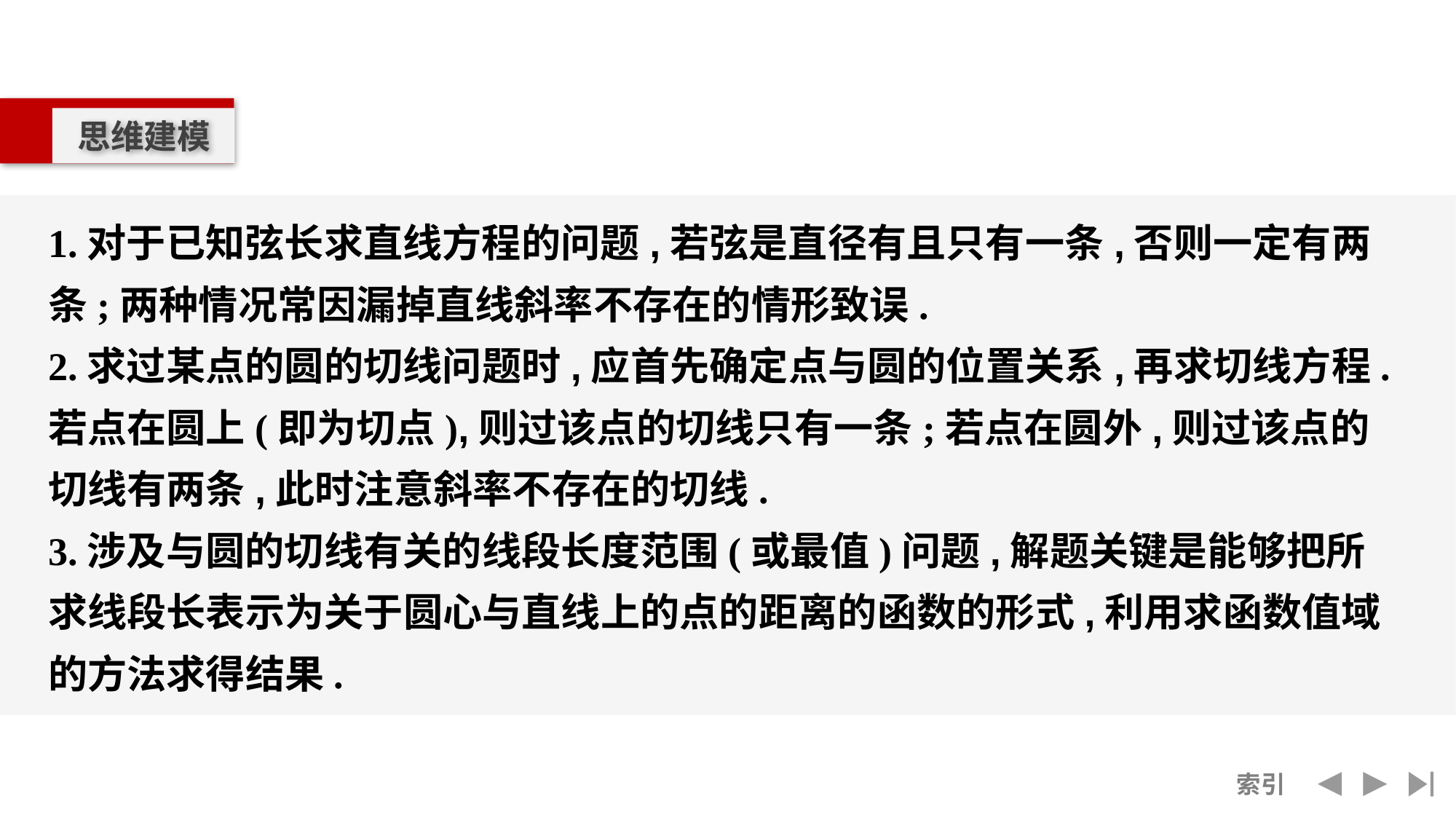

思维建模

1.对于已知弦长求直线方程的问题,若弦是直径有且只有一条,否则一定有两条;两种情况常因漏掉直线斜率不存在的情形致误.
2.求过某点的圆的切线问题时,应首先确定点与圆的位置关系,再求切线方程.若点在圆上(即为切点),则过该点的切线只有一条;若点在圆外,则过该点的切线有两条,此时注意斜率不存在的切线.
3.涉及与圆的切线有关的线段长度范围(或最值)问题,解题关键是能够把所求线段长表示为关于圆心与直线上的点的距离的函数的形式,利用求函数值域的方法求得结果.